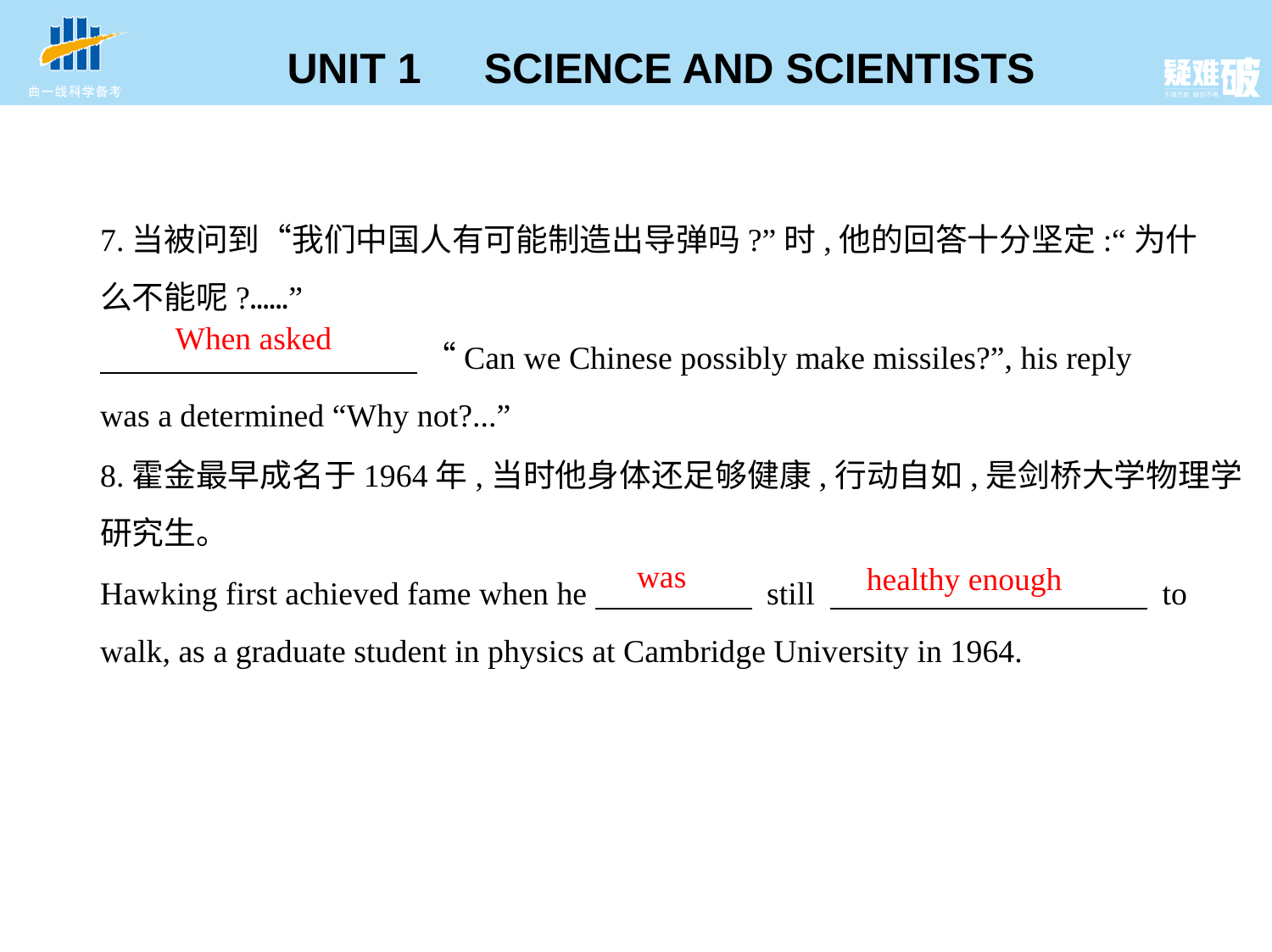

7.当被问到“我们中国人有可能制造出导弹吗?”时,他的回答十分坚定:“为什
么不能呢?……”
　　　　　　　　　     “Can we Chinese possibly make missiles?”, his reply
was a determined “Why not?...”
8.霍金最早成名于1964年,当时他身体还足够健康,行动自如,是剑桥大学物理学
研究生。
Hawking first achieved fame when he　　　　     still 　　　　　　　　　     to
walk, as a graduate student in physics at Cambridge University in 1964.
When asked
was
healthy enough